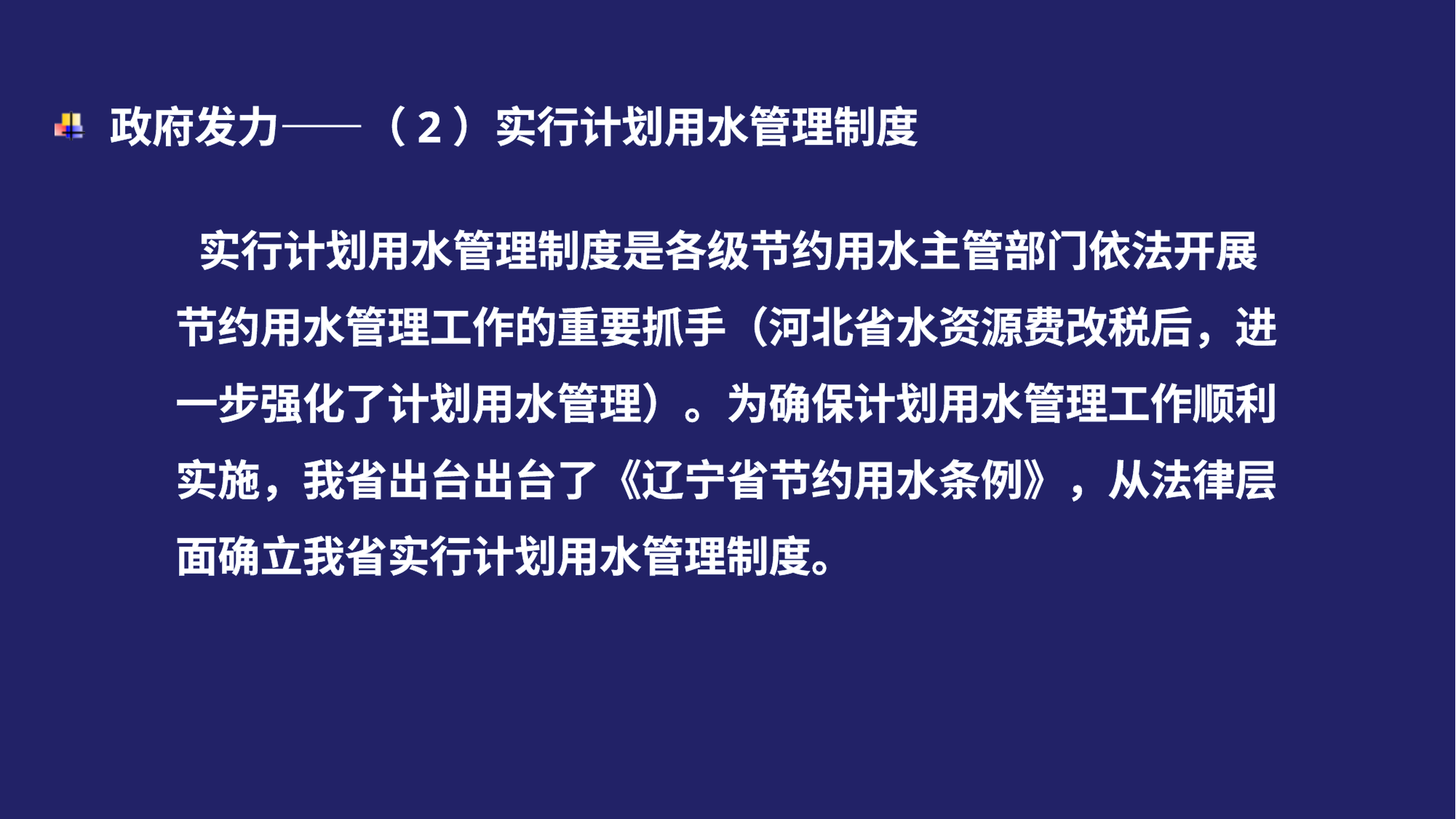

政府发力——（2）实行计划用水管理制度
       实行计划用水管理制度是各级节约用水主管部门依法开展节约用水管理工作的重要抓手（河北省水资源费改税后，进一步强化了计划用水管理）。为确保计划用水管理工作顺利实施，我省出台出台了《辽宁省节约用水条例》，从法律层面确立我省实行计划用水管理制度。